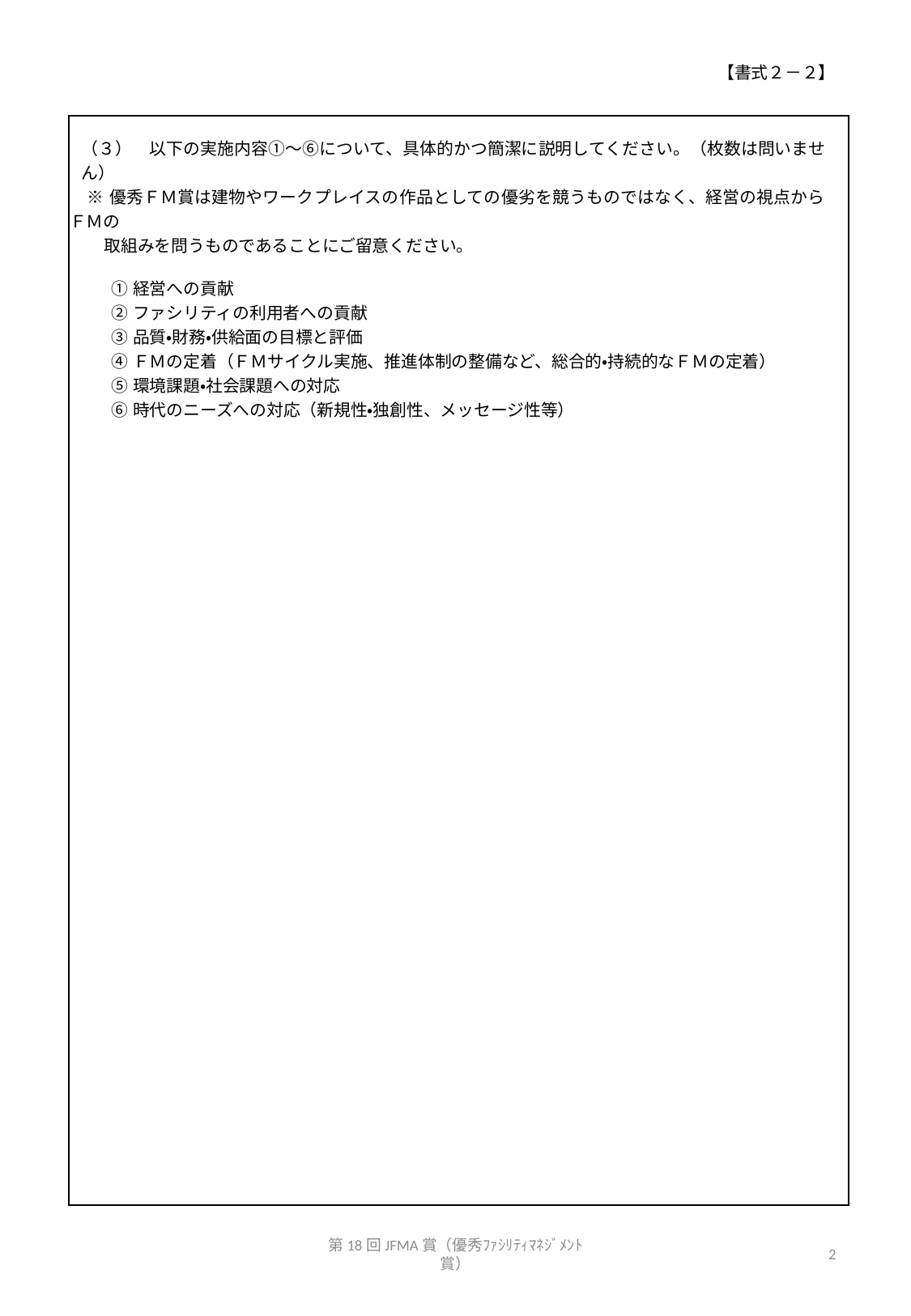

【書式２－２】
| （３）　以下の実施内容①～⑥について、具体的かつ簡潔に説明してください。（枚数は問いません） ※優秀ＦＭ賞は建物やワークプレイスの作品としての優劣を競うものではなく、経営の視点からＦＭの 　取組みを問うものであることにご留意ください。   ①経営への貢献 ②ファシリティの利用者への貢献 ③品質・財務・供給面の目標と評価 ④ＦＭの定着（ＦＭサイクル実施、推進体制の整備など、総合的・持続的なＦＭの定着） ⑤環境課題・社会課題への対応 ⑥時代のニーズへの対応（新規性・独創性、メッセージ性等） |
| --- |
第18回JFMA賞（優秀ﾌｧｼﾘﾃｨﾏﾈｼﾞﾒﾝﾄ賞）
2